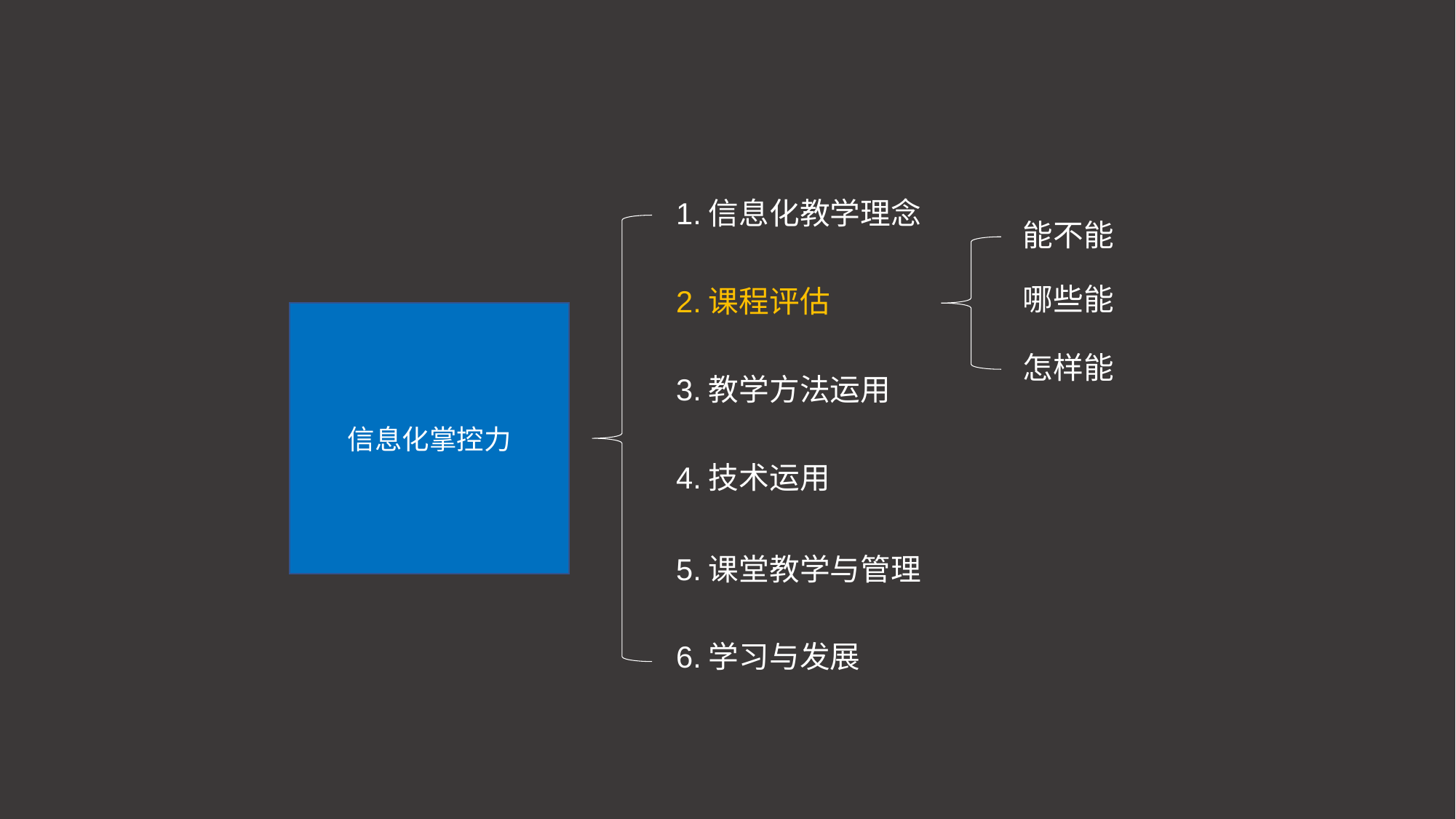

1.信息化教学理念
能不能

哪些能
2.课程评估
信息化掌控力
怎样能
3.教学方法运用
4.技术运用
5.课堂教学与管理
6.学习与发展